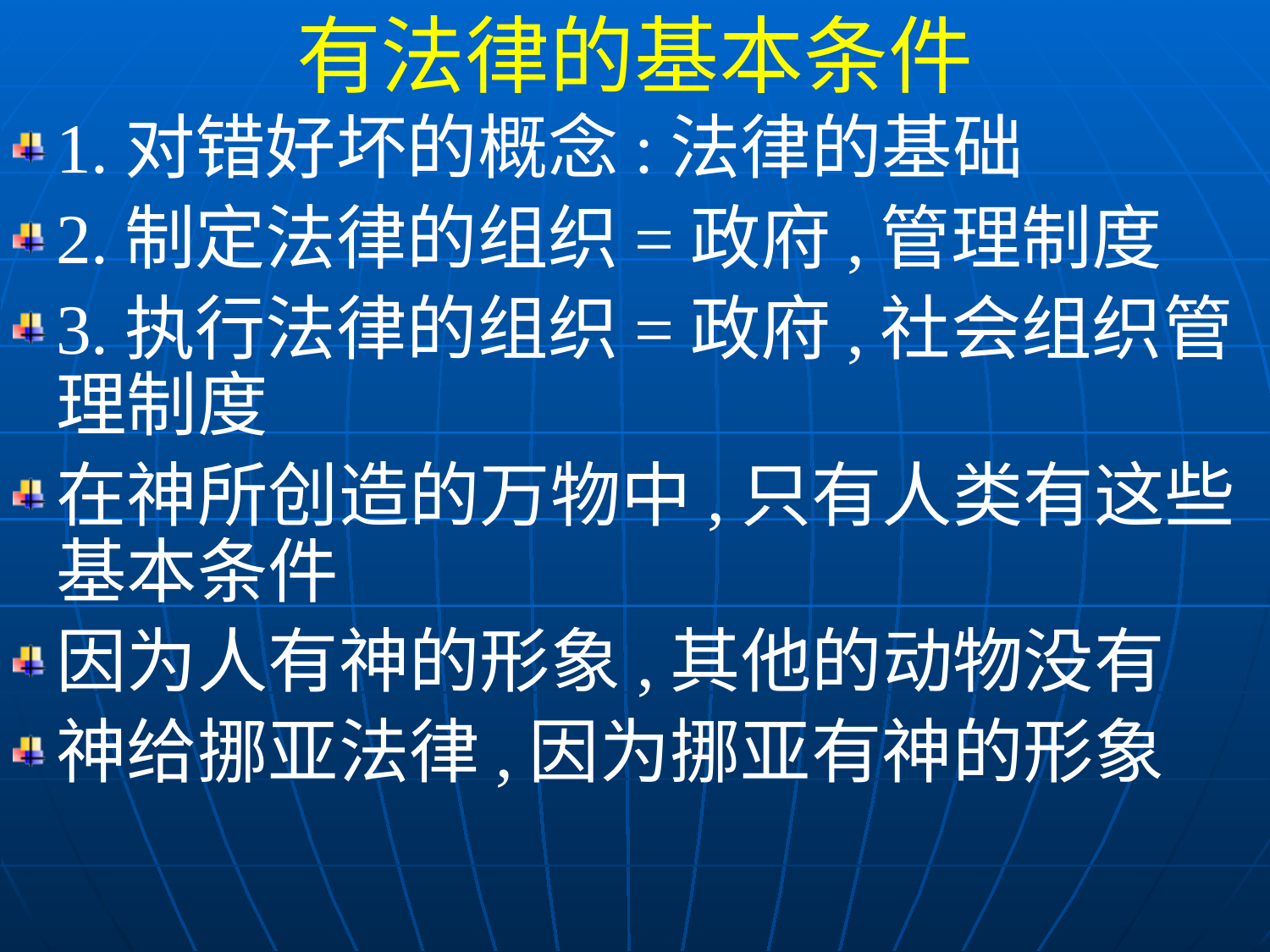

有法律的基本条件
1.对错好坏的概念:法律的基础
2.制定法律的组织=政府,管理制度
3.执行法律的组织=政府,社会组织管理制度
在神所创造的万物中,只有人类有这些基本条件
因为人有神的形象,其他的动物没有
神给挪亚法律,因为挪亚有神的形象